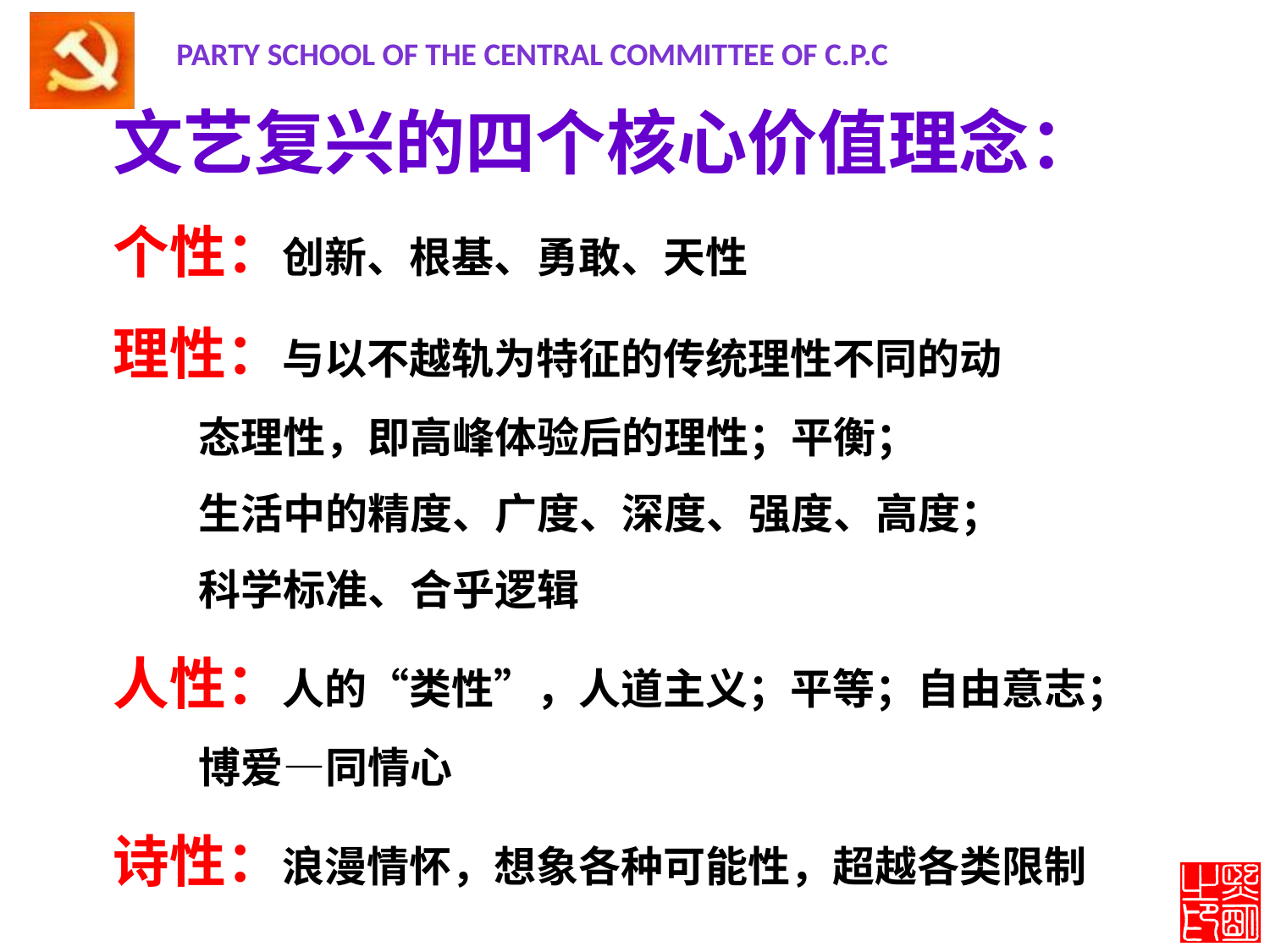

# 文艺复兴的四个核心价值理念： 个性：创新、根基、勇敢、天性 理性：与以不越轨为特征的传统理性不同的动 态理性，即高峰体验后的理性；平衡； 生活中的精度、广度、深度、强度、高度； 科学标准、合乎逻辑 人性：人的“类性”，人道主义；平等；自由意志； 博爱—同情心 诗性：浪漫情怀，想象各种可能性，超越各类限制